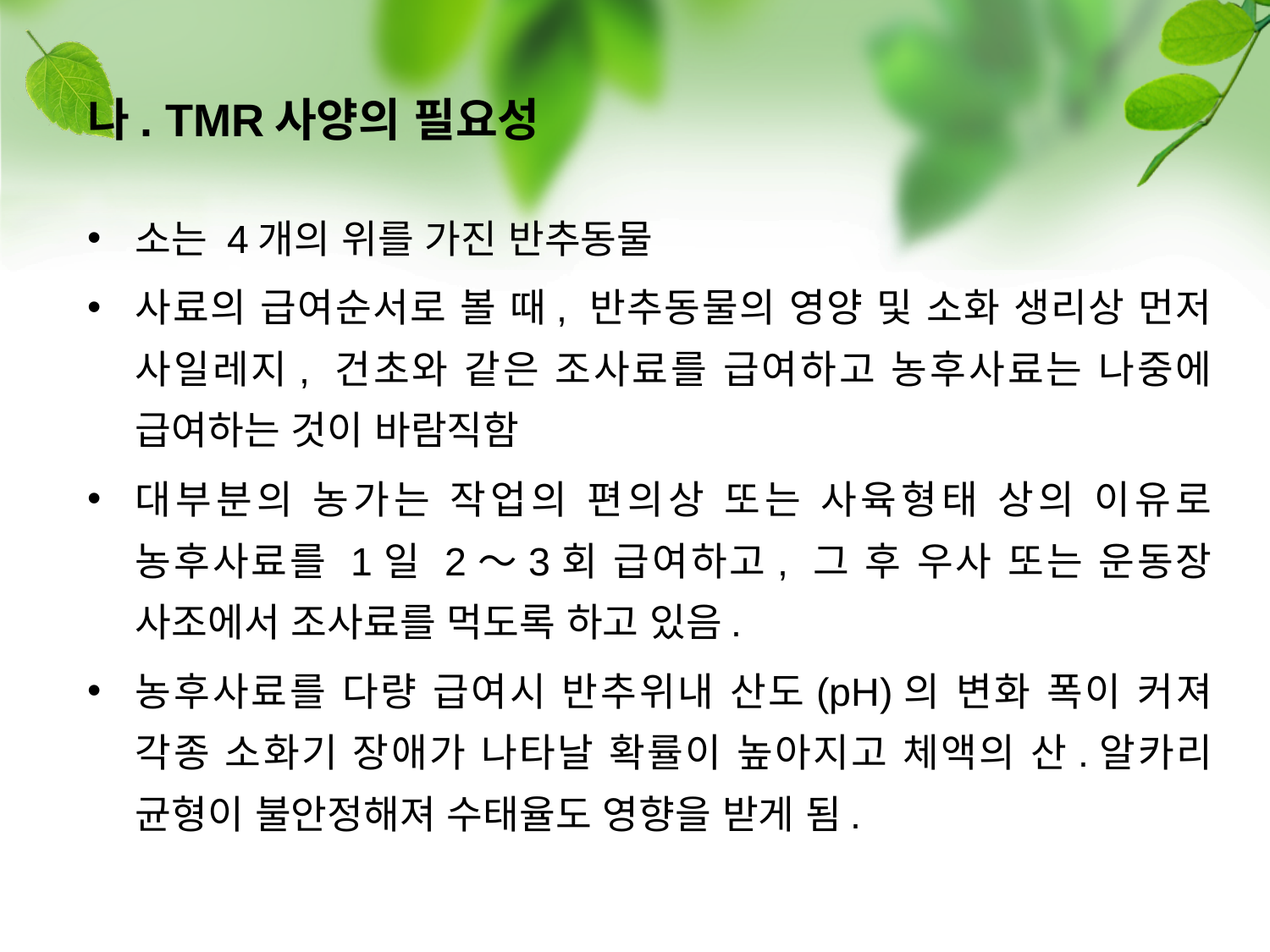

나. TMR사양의 필요성

소는 4개의 위를 가진 반추동물
사료의 급여순서로 볼 때, 반추동물의 영양 및 소화 생리상 먼저 사일레지, 건초와 같은 조사료를 급여하고 농후사료는 나중에 급여하는 것이 바람직함
대부분의 농가는 작업의 편의상 또는 사육형태 상의 이유로 농후사료를 1일 2～3회 급여하고, 그 후 우사 또는 운동장 사조에서 조사료를 먹도록 하고 있음.
농후사료를 다량 급여시 반추위내 산도(pH)의 변화 폭이 커져 각종 소화기 장애가 나타날 확률이 높아지고 체액의 산.알카리 균형이 불안정해져 수태율도 영향을 받게 됨.